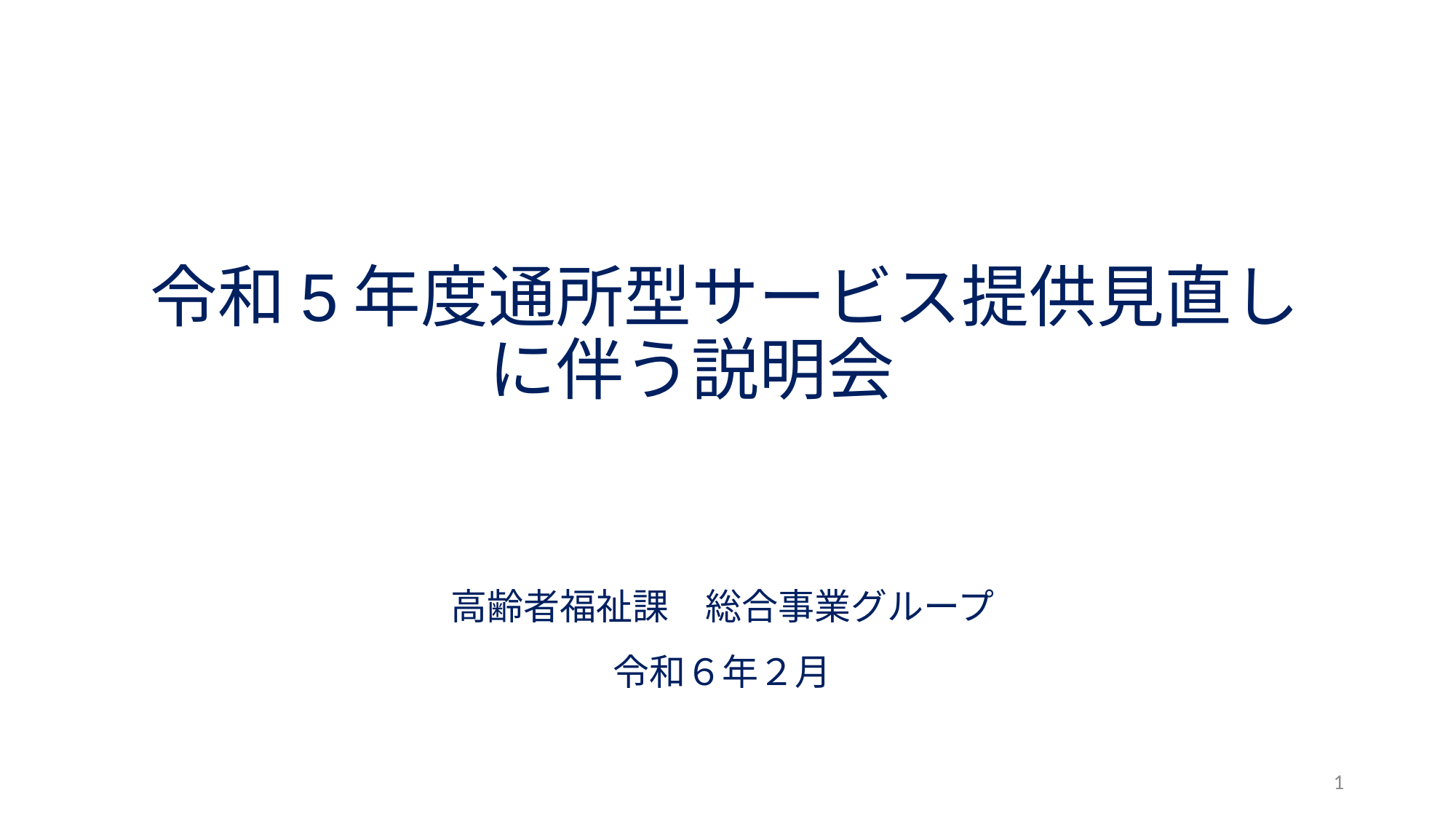

# 令和5年度通所型サービス提供見直しに伴う説明会
高齢者福祉課　総合事業グループ
令和６年２月
1